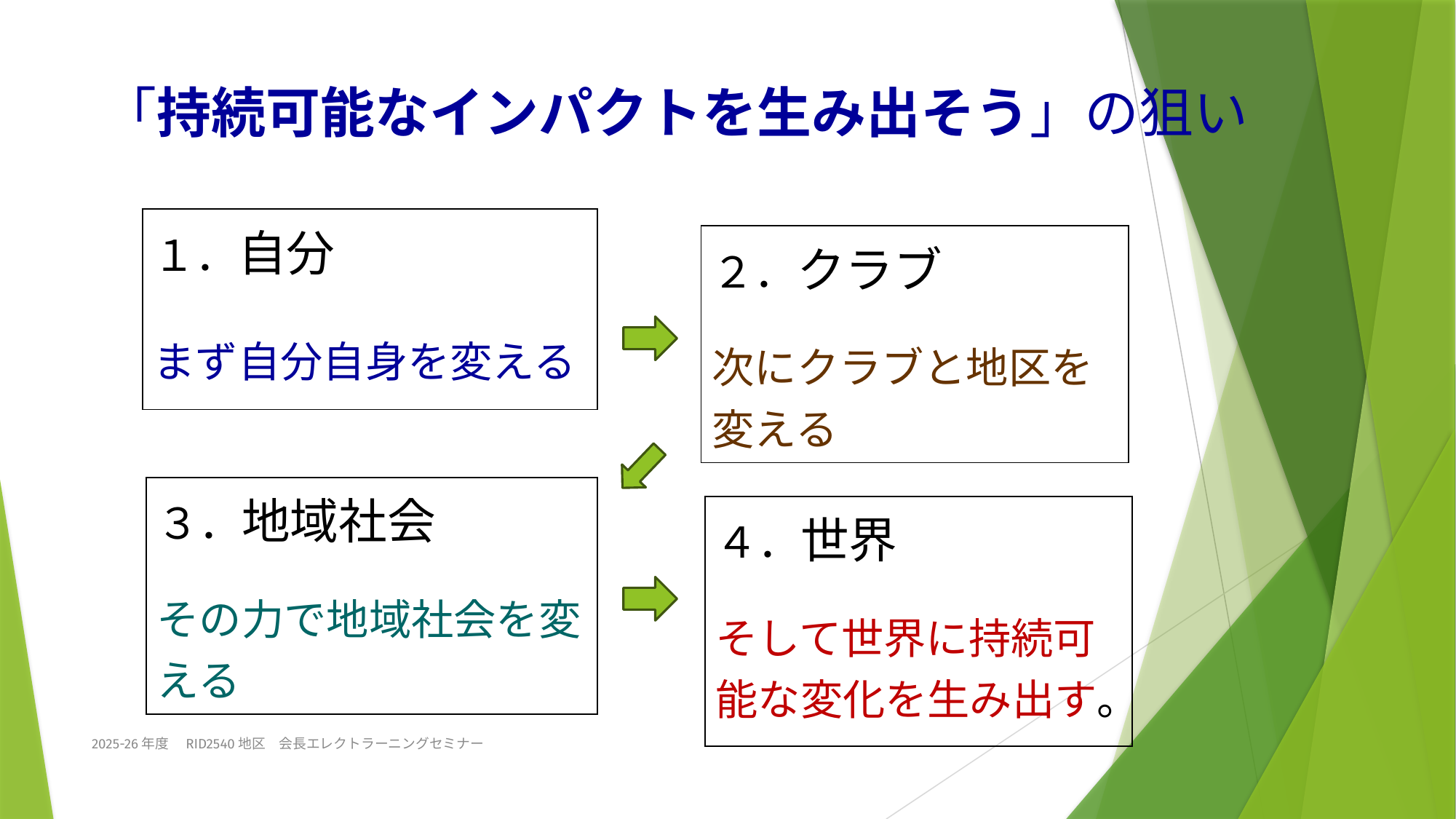

# 「持続可能なインパクトを生み出そう」の狙い
|  |
| --- |
| １．自分 まず自分自身を変える |
| --- |
| ２．クラブ 次にクラブと地区を変える |
| --- |
|  |
| --- |

| ３．地域社会 その力で地域社会を変える |
| --- |
| ４．世界 そして世界に持続可能な変化を生み出す。 |
| --- |

2025-26年度　RID2540地区　会長エレクトラーニングセミナー